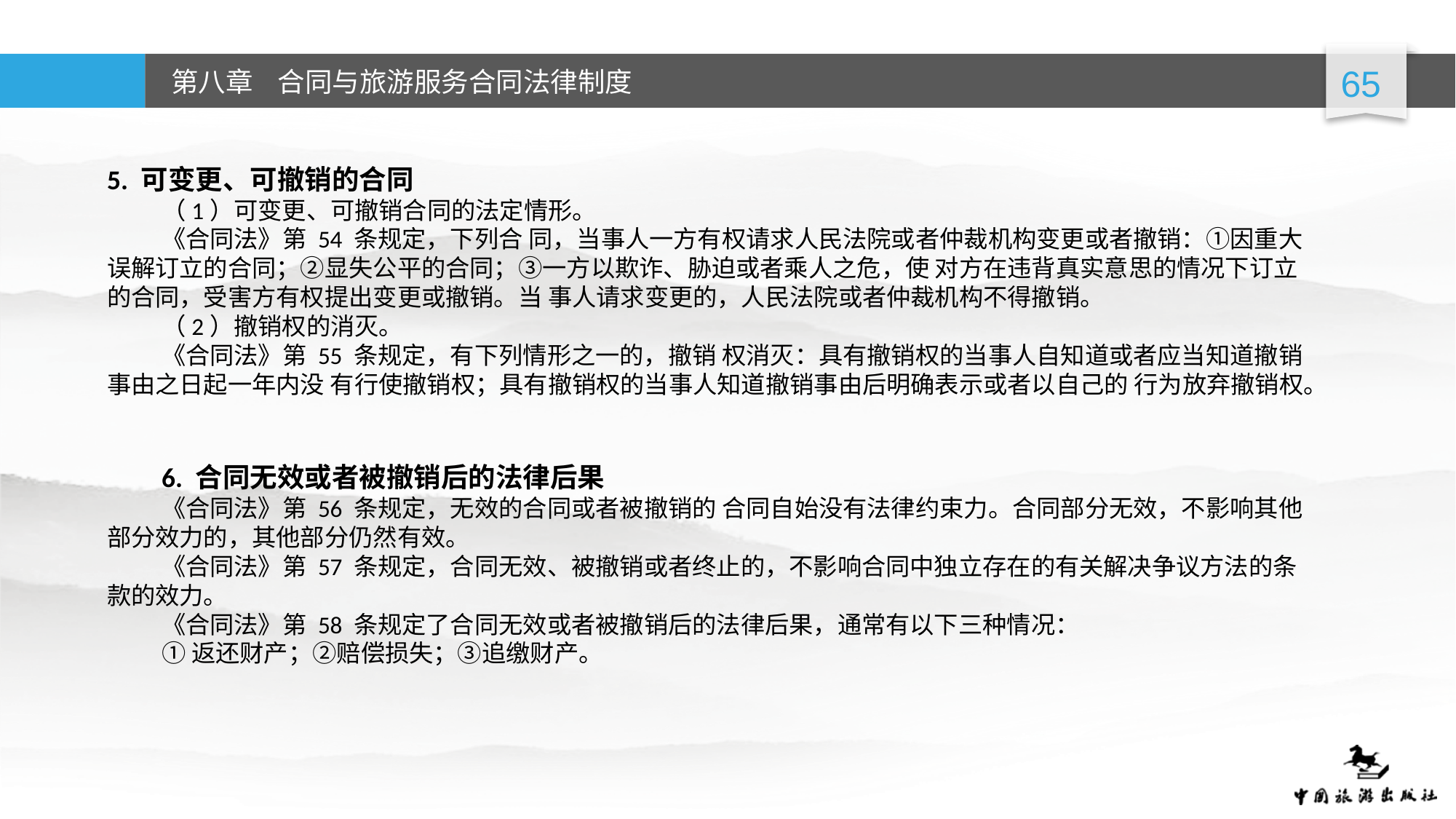

5. 可变更、可撤销的合同
（1）可变更、可撤销合同的法定情形。
《合同法》第 54 条规定，下列合 同，当事人一方有权请求人民法院或者仲裁机构变更或者撤销：①因重大误解订立的合同；②显失公平的合同；③一方以欺诈、胁迫或者乘人之危，使 对方在违背真实意思的情况下订立的合同，受害方有权提出变更或撤销。当 事人请求变更的，人民法院或者仲裁机构不得撤销。
（2）撤销权的消灭。
《合同法》第 55 条规定，有下列情形之一的，撤销 权消灭：具有撤销权的当事人自知道或者应当知道撤销事由之日起一年内没 有行使撤销权；具有撤销权的当事人知道撤销事由后明确表示或者以自己的 行为放弃撤销权。

6. 合同无效或者被撤销后的法律后果
《合同法》第 56 条规定，无效的合同或者被撤销的 合同自始没有法律约束力。合同部分无效，不影响其他部分效力的，其他部分仍然有效。
《合同法》第 57 条规定，合同无效、被撤销或者终止的，不影响合同中独立存在的有关解决争议方法的条款的效力。
《合同法》第 58 条规定了合同无效或者被撤销后的法律后果，通常有以下三种情况：
①返还财产；②赔偿损失；③追缴财产。